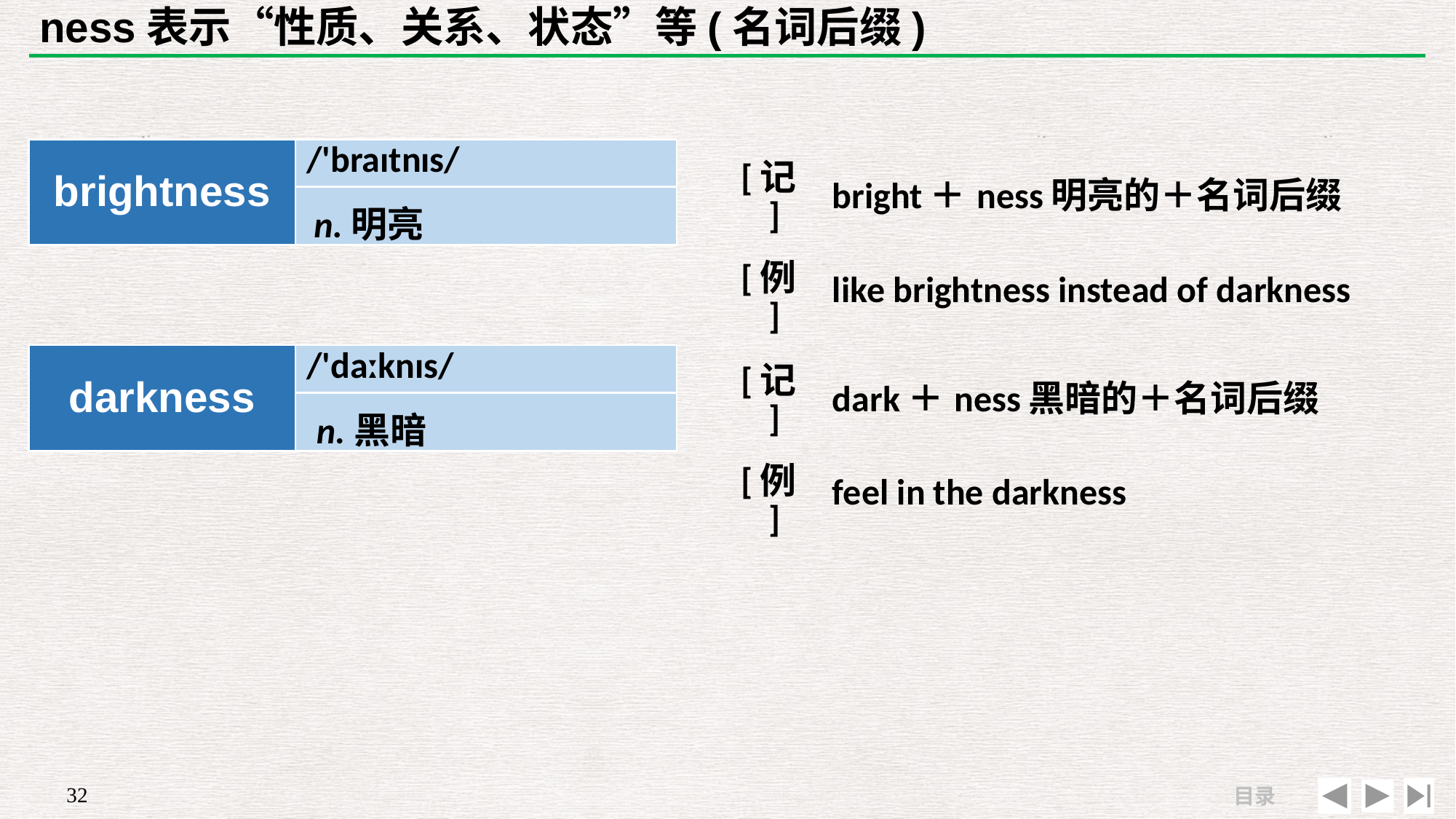

# ness表示“性质、关系、状态”等(名词后缀)

| brightness | /'braɪtnɪs/ |
| --- | --- |
|  |  |
| [记] | bright＋ness明亮的＋名词后缀 |
| --- | --- |
| [例] | like brightness instead of darkness |
n.明亮
| darkness | /'daːknɪs/ |
| --- | --- |
|  |  |
| [记] | dark＋ness黑暗的＋名词后缀 |
| --- | --- |
| [例] | feel in the darkness |
n.黑暗